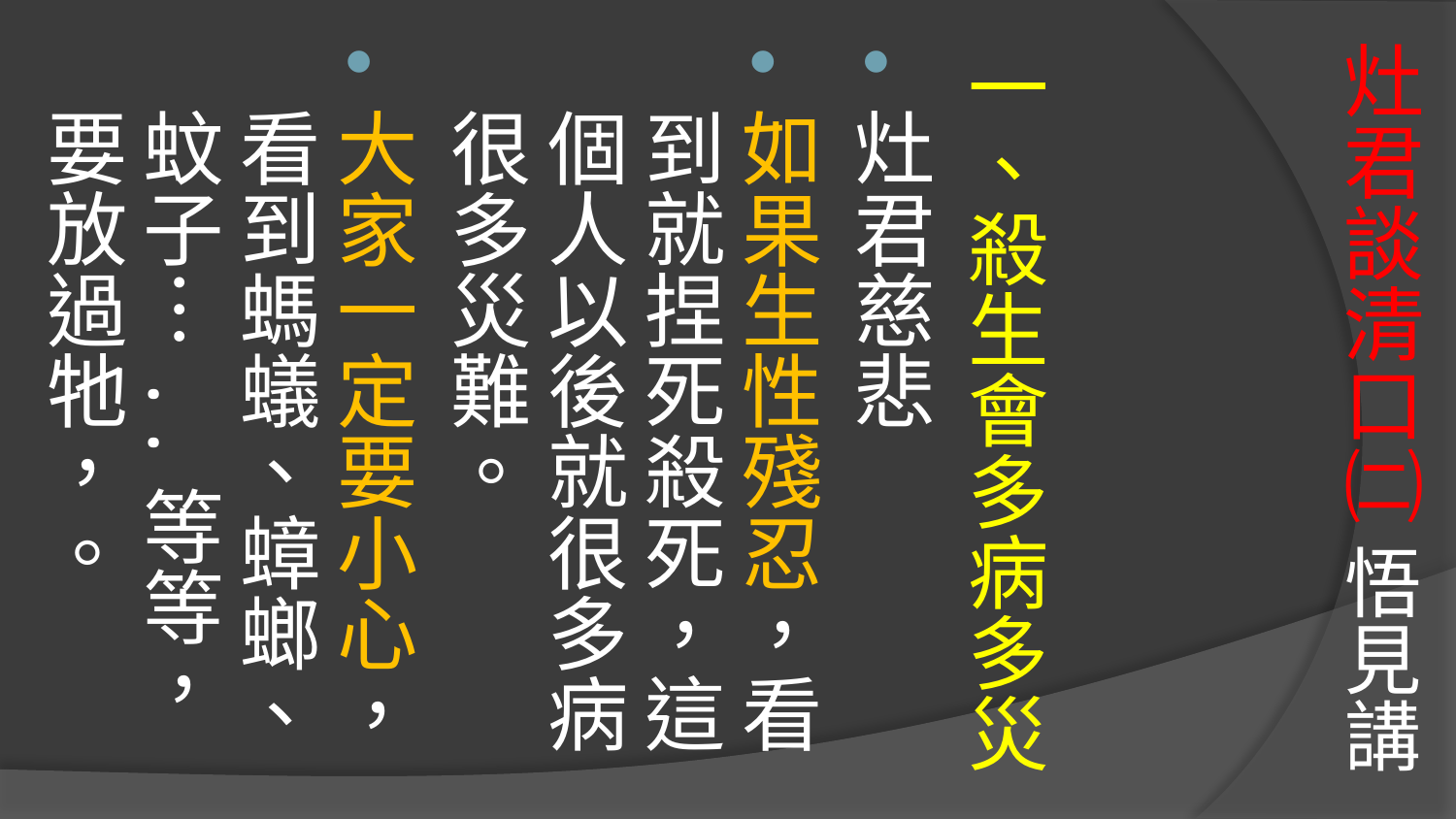

# 灶君談清口㈡ 悟見講
一、殺生會多病多災
灶君慈悲
如果生性殘忍，看到就捏死殺死，這個人以後就很多病很多災難。
大家一定要小心，看到螞蟻、蟑螂、蚊子…..等等，要放過牠，。